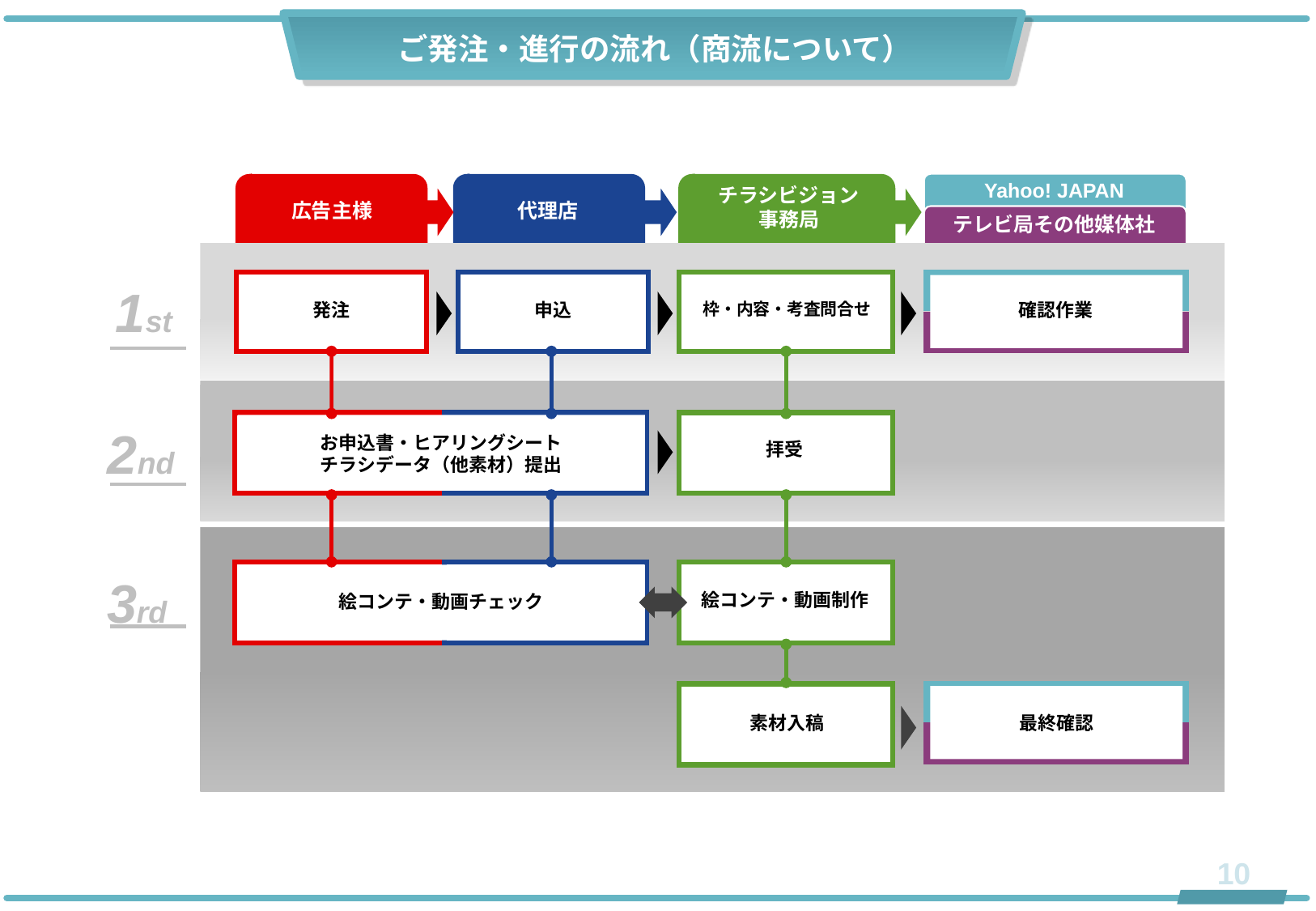

ご発注・進行の流れ（商流について）
Yahoo! JAPAN

チラシビジョン
事務局

広告主様
代理店
テレビ局その他媒体社

1st
確認作業
枠・内容・考査問合せ
申込
発注

お申込書・ヒアリングシート
チラシデータ（他素材）入稿

2nd

お申込書・ヒアリングシート
チラシデータ（他素材）提出
拝受

3rd

絵コンテ・動画制作
絵コンテ・動画チェック

素材入稿
最終確認

10